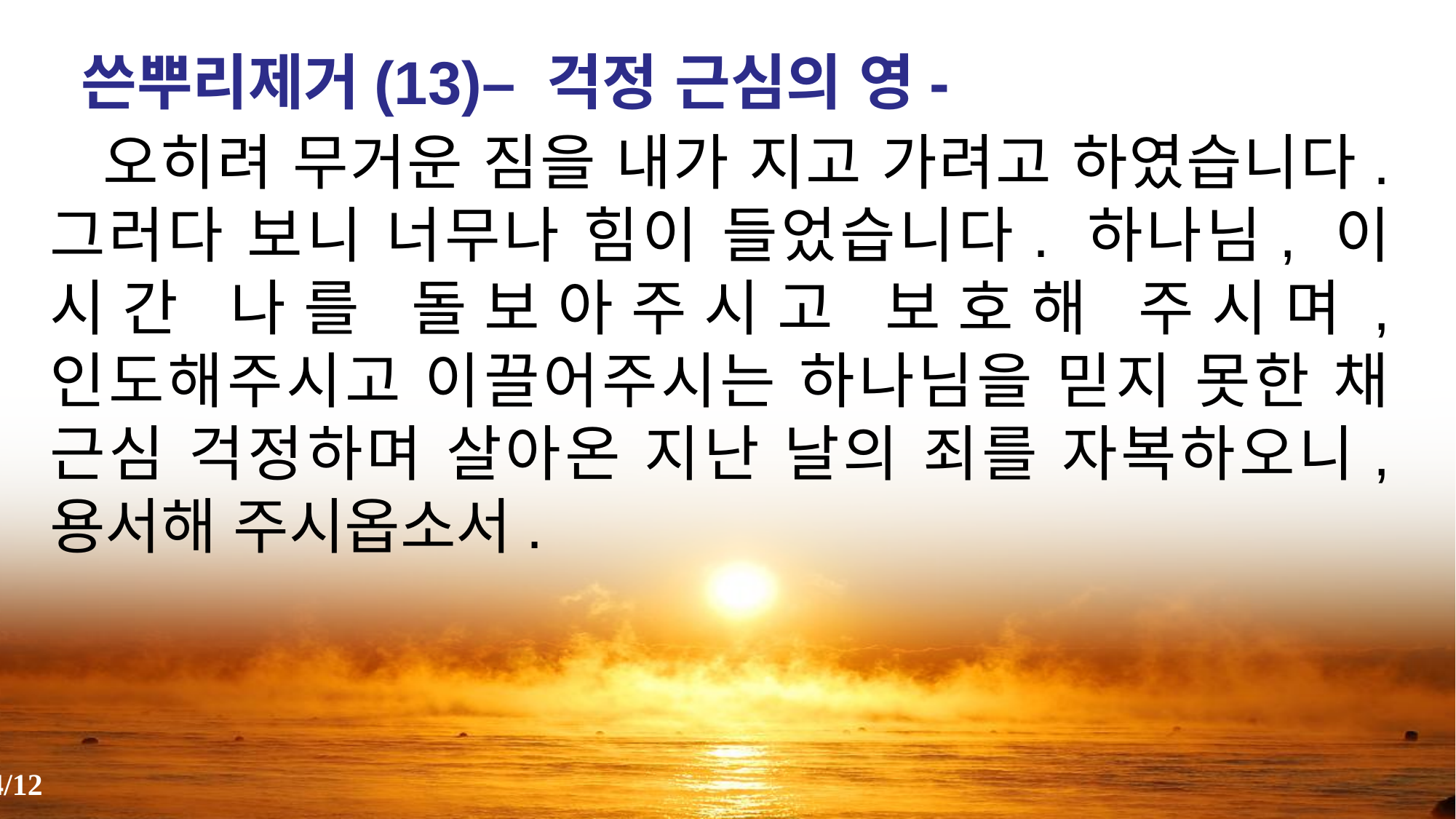

쓴뿌리제거(13)– 걱정 근심의 영-
  오히려 무거운 짐을 내가 지고 가려고 하였습니다. 그러다 보니 너무나 힘이 들었습니다. 하나님, 이 시간 나를 돌보아주시고 보호해 주시며, 인도해주시고 이끌어주시는 하나님을 믿지 못한 채 근심 걱정하며 살아온 지난 날의 죄를 자복하오니, 용서해 주시옵소서.